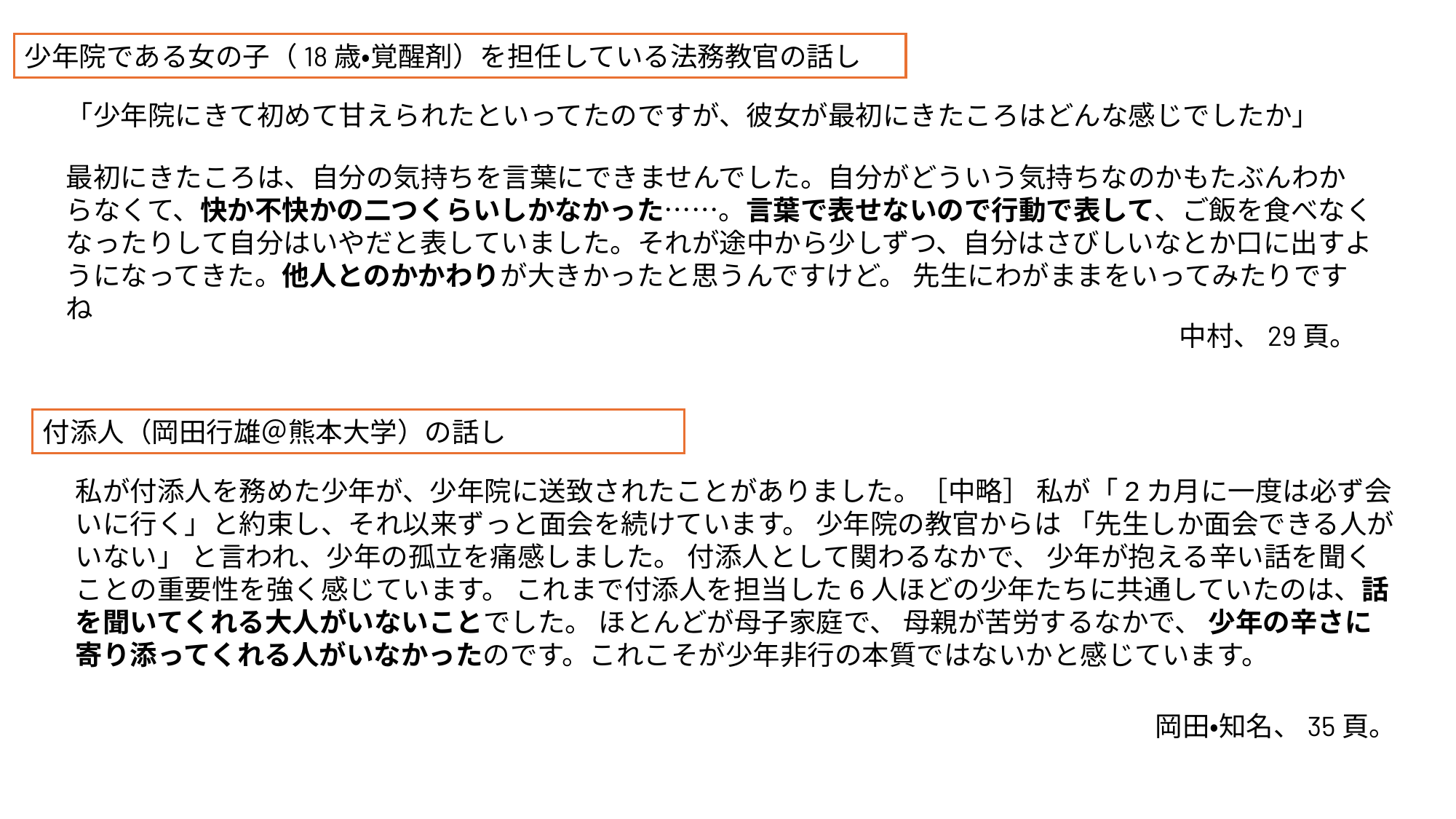

少年院である女の子（18歳・覚醒剤）を担任している法務教官の話し
「少年院にきて初めて甘えられたといってたのですが、彼女が最初にきたころはどんな感じでしたか」
最初にきたころは、自分の気持ちを言葉にできませんでした。自分がどういう気持ちなのかもたぶんわからなくて、快か不快かの二つくらいしかなかった……。言葉で表せないので行動で表して、ご飯を食べなくなったりして自分はいやだと表していました。それが途中から少しずつ、自分はさびしいなとか口に出すようになってきた。他人とのかかわりが大きかったと思うんですけど。 先生にわがままをいってみたりですね
中村、29頁。
付添人（岡田行雄＠熊本大学）の話し
私が付添人を務めた少年が、少年院に送致されたことがありました。［中略］ 私が「2カ月に一度は必ず会いに行く」と約束し、それ以来ずっと面会を続けています。 少年院の教官からは 「先生しか面会できる人がいない」 と言われ、少年の孤立を痛感しました。 付添人として関わるなかで、 少年が抱える辛い話を聞くことの重要性を強く感じています。 これまで付添人を担当した6人ほどの少年たちに共通していたのは、話を聞いてくれる大人がいないことでした。 ほとんどが母子家庭で、 母親が苦労するなかで、 少年の辛さに寄り添ってくれる人がいなかったのです。これこそが少年非行の本質ではないかと感じています。
岡田・知名、35頁。